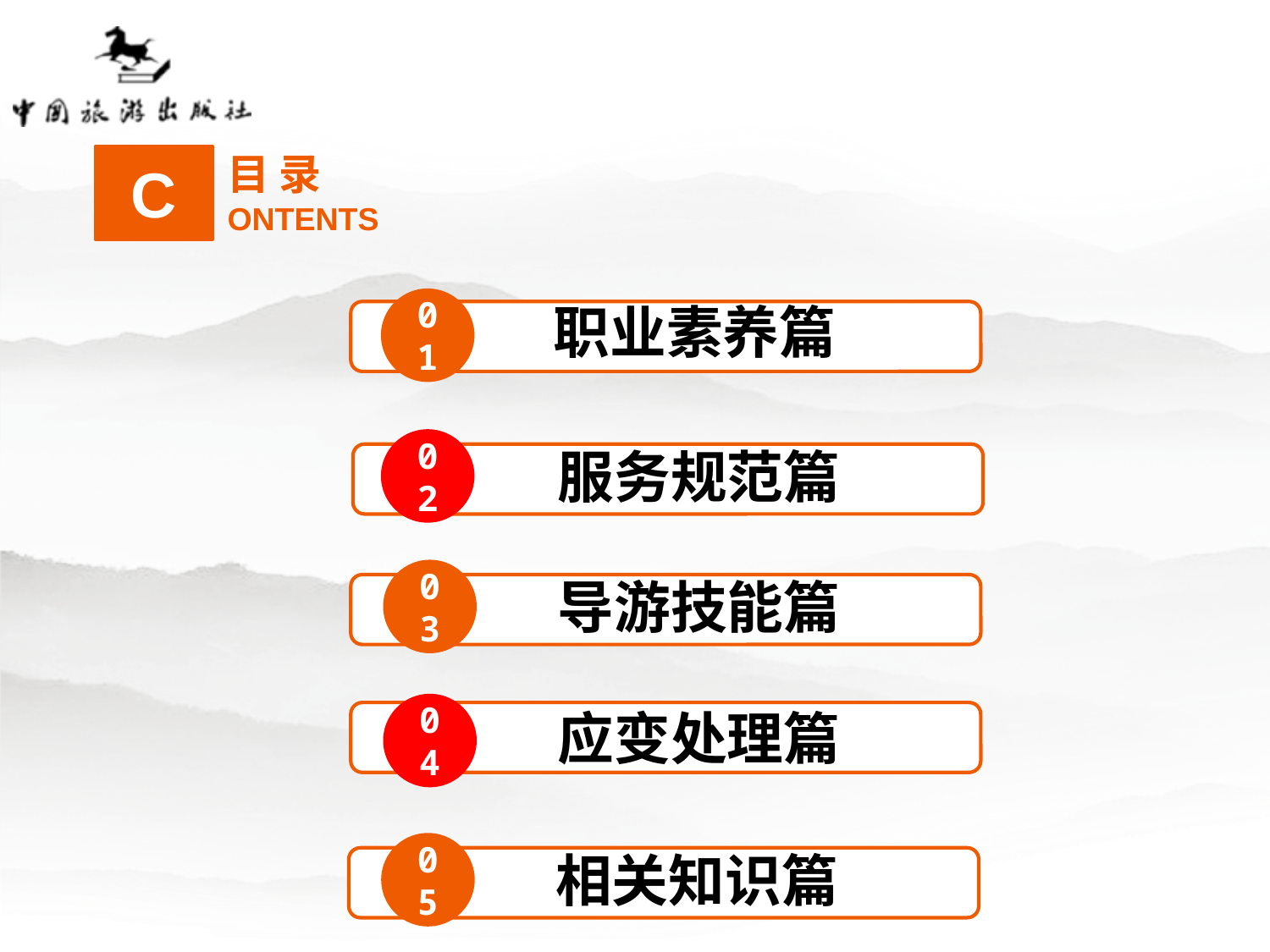

目 录
ONTENTS
C
01
职业素养篇
Jig基础篇
02
服务规范篇

03
导游技能篇

04
应变处理篇

05
相关知识篇